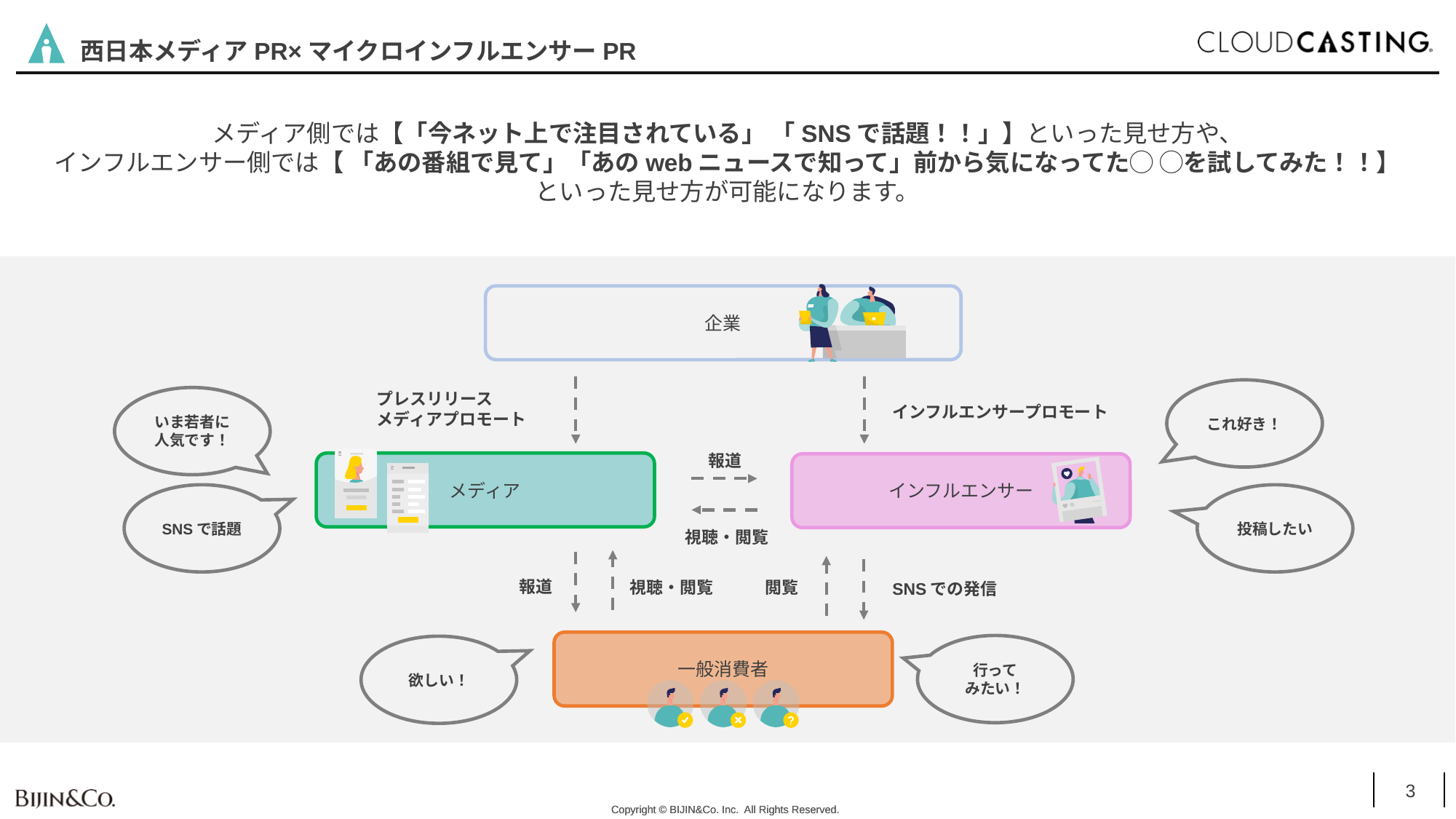

西日本メディアPR×マイクロインフルエンサーPR
メディア側では【「今ネット上で注目されている」 「SNSで話題！！」】といった見せ方や、
インフルエンサー側では【 「あの番組で見て」「あのwebニュースで知って」前から気になってた◯ ◯を試してみた！！】
といった見せ方が可能になります。

企業
プレスリリース
メディアプロモート
インフルエンサープロモート
これ好き！
いま若者に人気です！
報道

メディア
インフルエンサー

SNSで話題
投稿したい
視聴・閲覧
報道
視聴・閲覧
閲覧
SNSでの発信
一般消費者
行って
みたい！
欲しい！

3